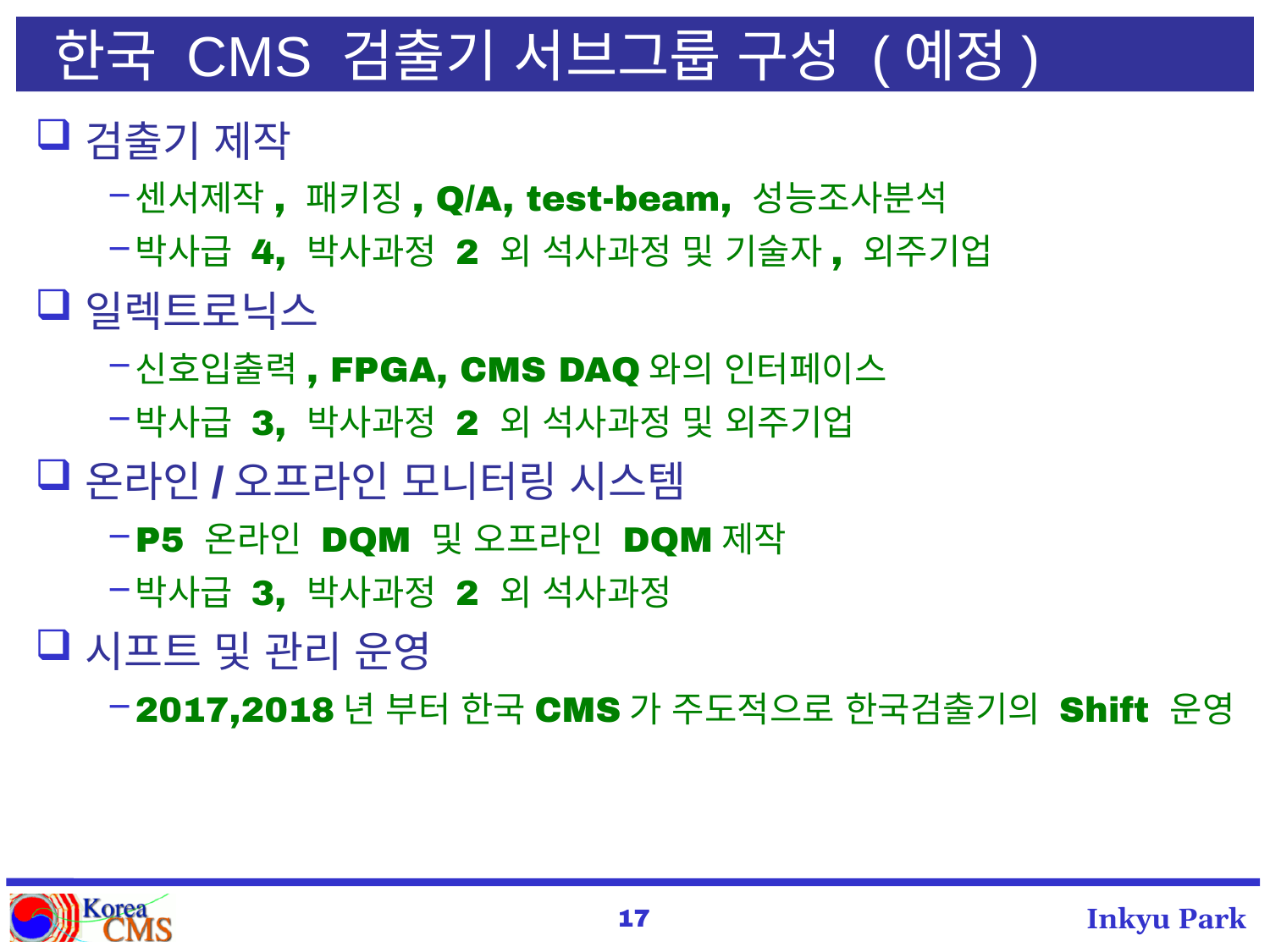

# 한국 CMS 검출기 서브그룹 구성 (예정)
검출기 제작
센서제작, 패키징, Q/A, test-beam, 성능조사분석
박사급 4, 박사과정 2 외 석사과정 및 기술자, 외주기업
일렉트로닉스
신호입출력, FPGA, CMS DAQ와의 인터페이스
박사급 3, 박사과정 2 외 석사과정 및 외주기업
온라인/오프라인 모니터링 시스템
P5 온라인 DQM 및 오프라인 DQM제작
박사급 3, 박사과정 2 외 석사과정
시프트 및 관리 운영
2017,2018년 부터 한국CMS가 주도적으로 한국검출기의 Shift 운영